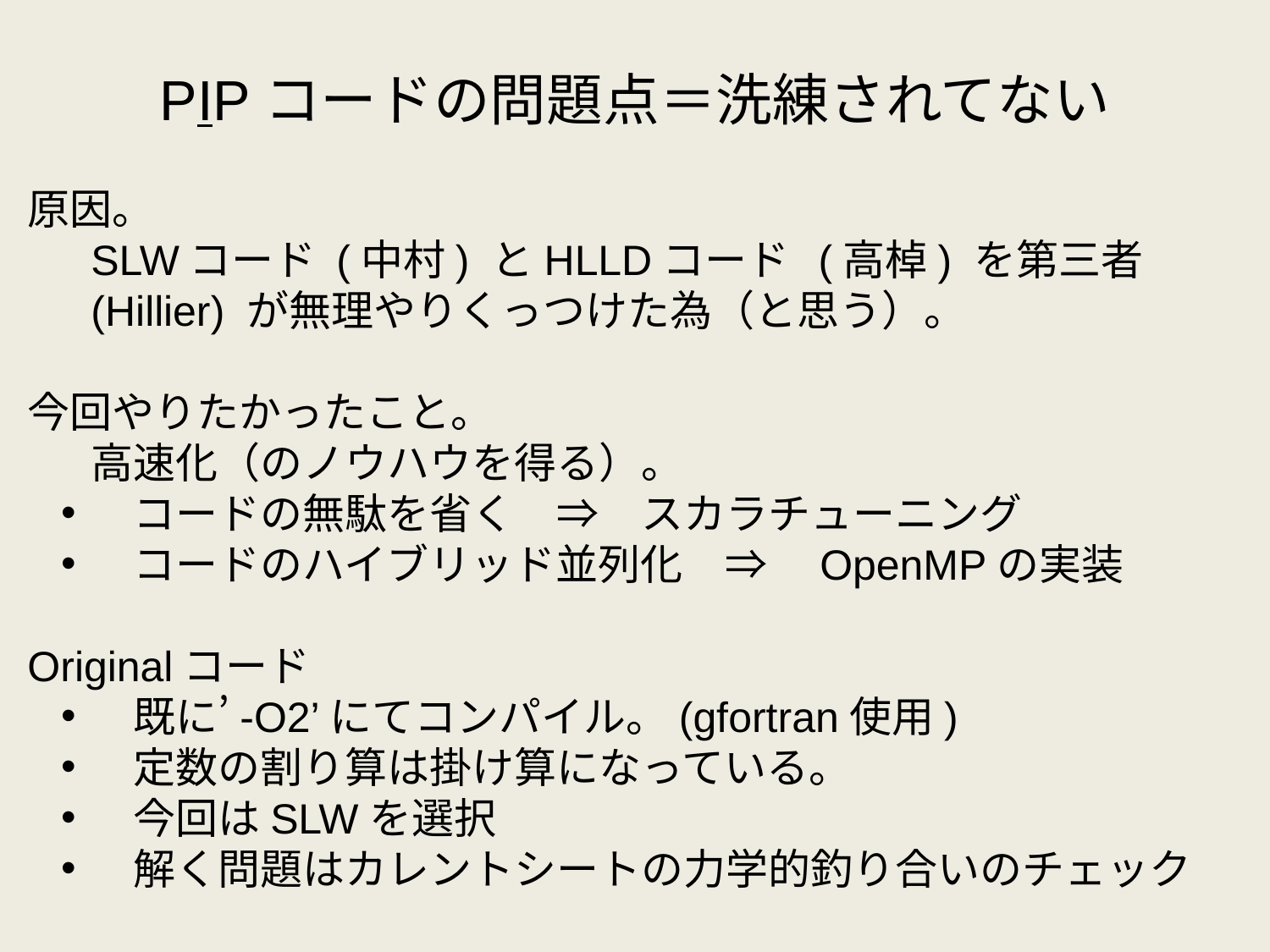

# PIPコードの問題点＝洗練されてない
原因。
SLWコード (中村) とHLLDコード  (高棹) を第三者 (Hillier) が無理やりくっつけた為（と思う）。

今回やりたかったこと。
高速化（のノウハウを得る）。
　コードの無駄を省く　⇒　スカラチューニング
　コードのハイブリッド並列化　⇒　OpenMPの実装

Originalコード
　既に’-O2’にてコンパイル。(gfortran使用)
　定数の割り算は掛け算になっている。
　今回はSLWを選択
　解く問題はカレントシートの力学的釣り合いのチェック